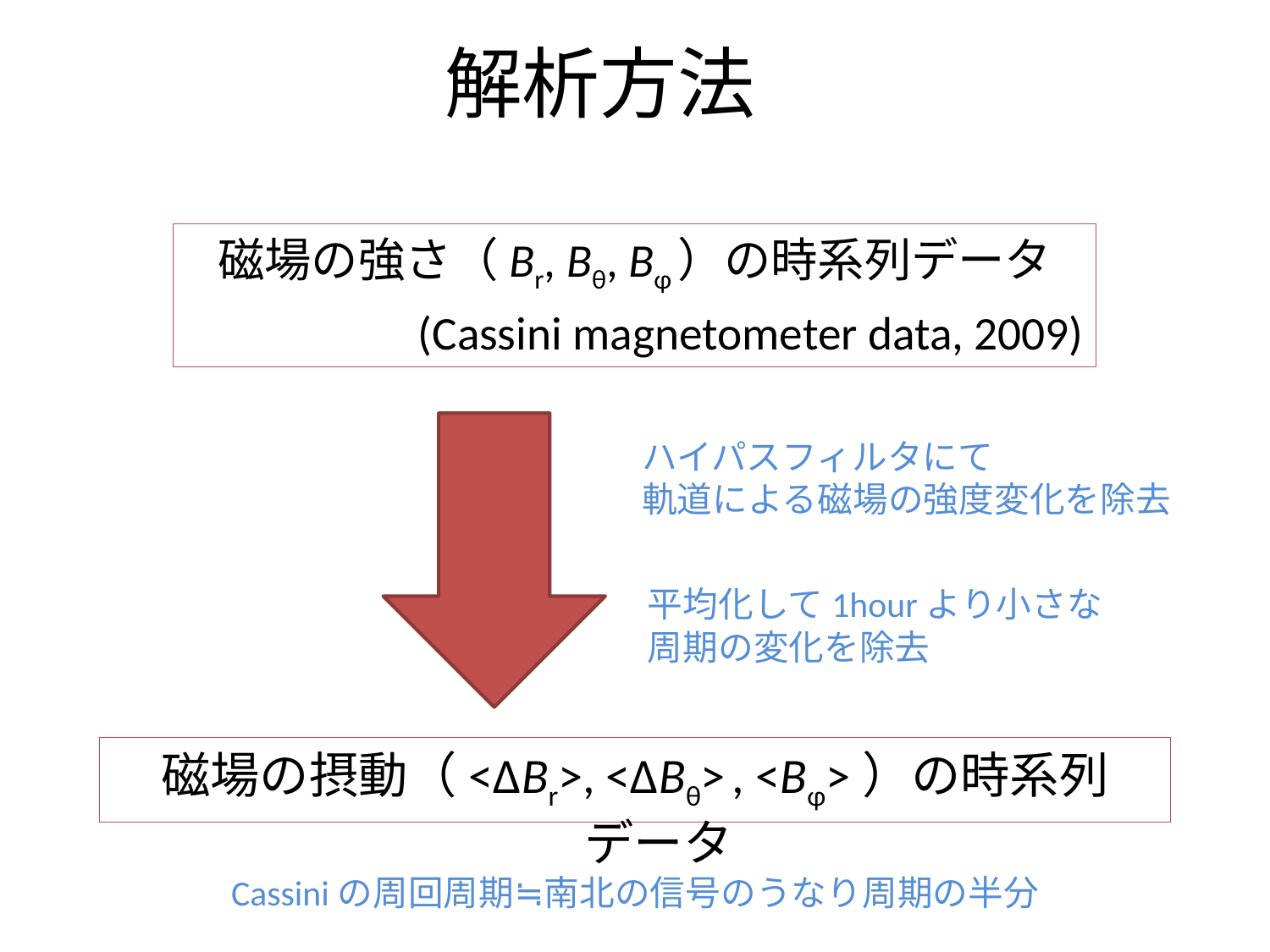

# 解析方法
磁場の強さ（Br, Bθ, Bφ）の時系列データ
(Cassini magnetometer data, 2009)

ハイパスフィルタにて
軌道による磁場の強度変化を除去
平均化して1hourより小さな周期の変化を除去
磁場の摂動（<ΔBr>, <ΔBθ> , <Bφ>）の時系列データ
Cassiniの周回周期≒南北の信号のうなり周期の半分